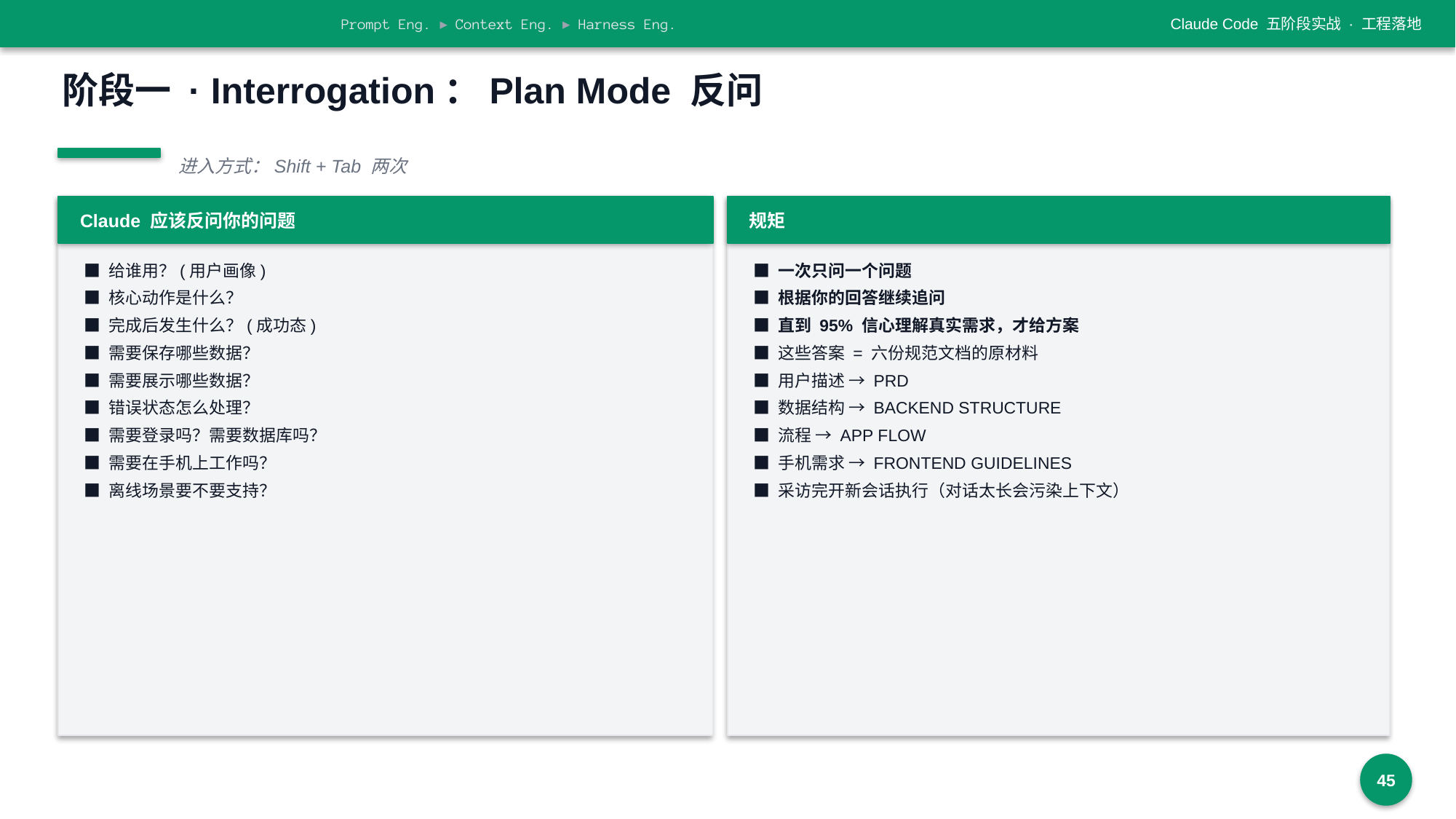

Prompt Eng.  ▸  Context Eng.  ▸  Harness Eng.
Claude Code 五阶段实战 · 工程落地
阶段一 · Interrogation：Plan Mode 反问
进入方式：Shift + Tab 两次

Claude 应该反问你的问题

规矩
■ 给谁用？(用户画像)
■ 核心动作是什么？
■ 完成后发生什么？(成功态)
■ 需要保存哪些数据？
■ 需要展示哪些数据？
■ 错误状态怎么处理？
■ 需要登录吗？需要数据库吗？
■ 需要在手机上工作吗？
■ 离线场景要不要支持？
■ 一次只问一个问题
■ 根据你的回答继续追问
■ 直到 95% 信心理解真实需求，才给方案
■ 这些答案 = 六份规范文档的原材料
■ 用户描述 → PRD
■ 数据结构 → BACKEND STRUCTURE
■ 流程 → APP FLOW
■ 手机需求 → FRONTEND GUIDELINES
■ 采访完开新会话执行（对话太长会污染上下文）

45